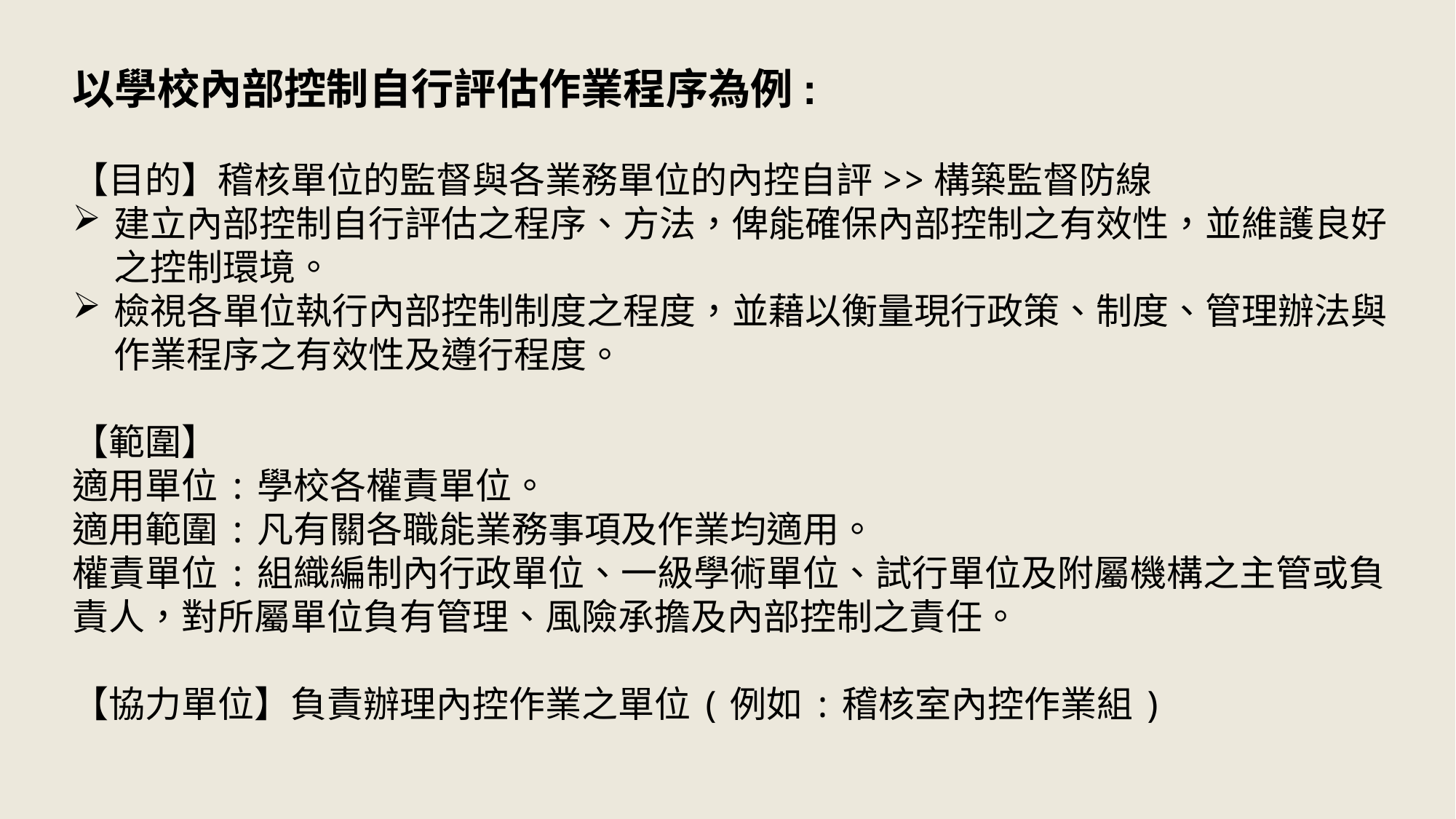

以學校內部控制自行評估作業程序為例:

【目的】稽核單位的監督與各業務單位的內控自評>>構築監督防線
建立內部控制自行評估之程序、方法，俾能確保內部控制之有效性，並維護良好之控制環境。
檢視各單位執行內部控制制度之程度，並藉以衡量現行政策、制度、管理辦法與作業程序之有效性及遵行程度。

【範圍】
適用單位:學校各權責單位。
適用範圍:凡有關各職能業務事項及作業均適用。
權責單位:組織編制內行政單位、一級學術單位、試行單位及附屬機構之主管或負責人，對所屬單位負有管理、風險承擔及內部控制之責任。

【協力單位】負責辦理內控作業之單位(例如:稽核室內控作業組)